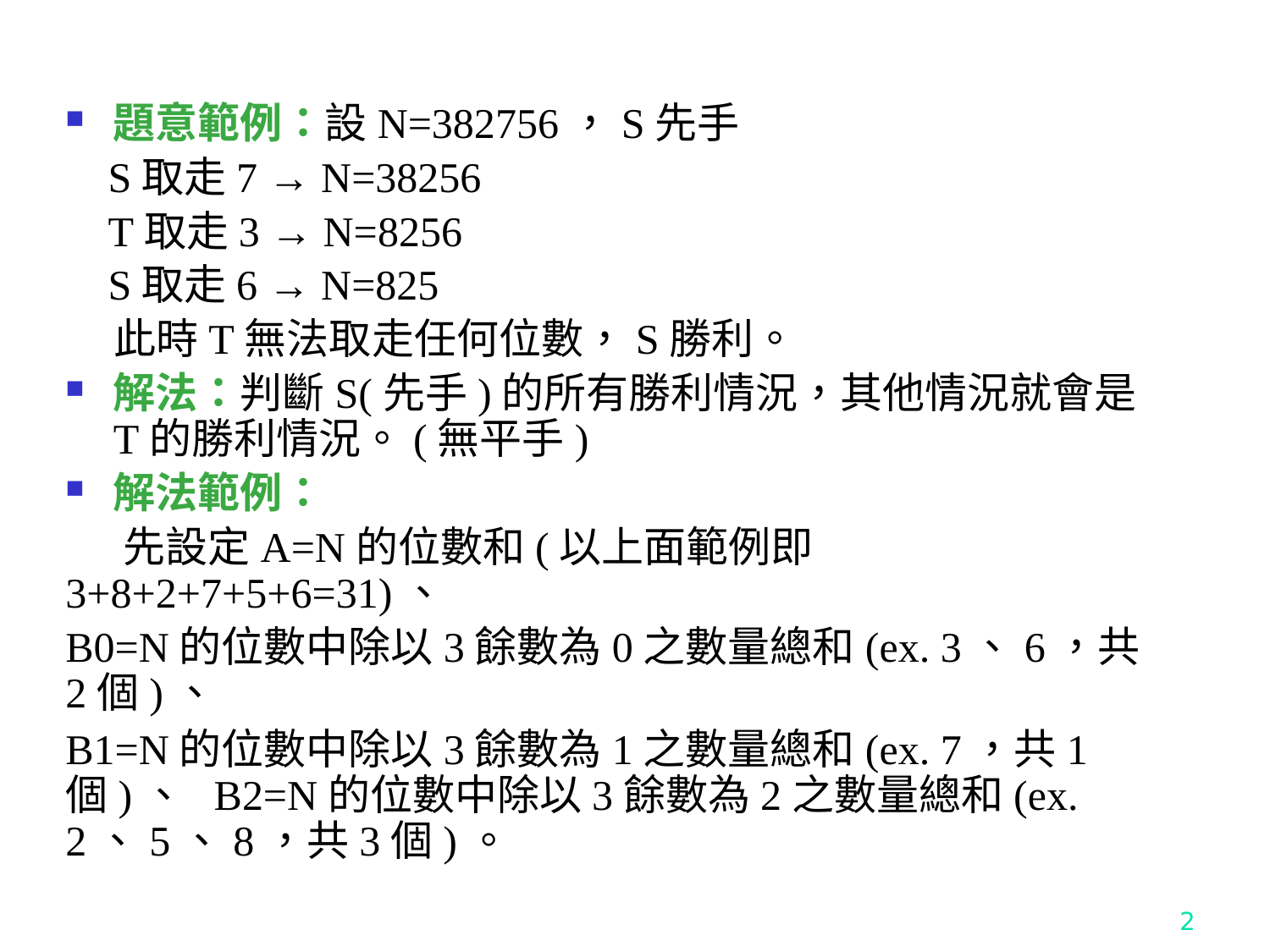

題意範例：設N=382756，S先手
    S取走7 → N=38256
    T取走3 → N=8256
    S取走6 → N=825
    此時T無法取走任何位數，S勝利。
解法：判斷S(先手)的所有勝利情況，其他情況就會是T的勝利情況。(無平手)
解法範例：
     先設定A=N的位數和(以上面範例即3+8+2+7+5+6=31)、
B0=N的位數中除以3餘數為0之數量總和(ex. 3、6，共2個)、
B1=N的位數中除以3餘數為1之數量總和(ex. 7，共1個)、  B2=N的位數中除以3餘數為2之數量總和(ex. 2、5、8，共3個)。

2